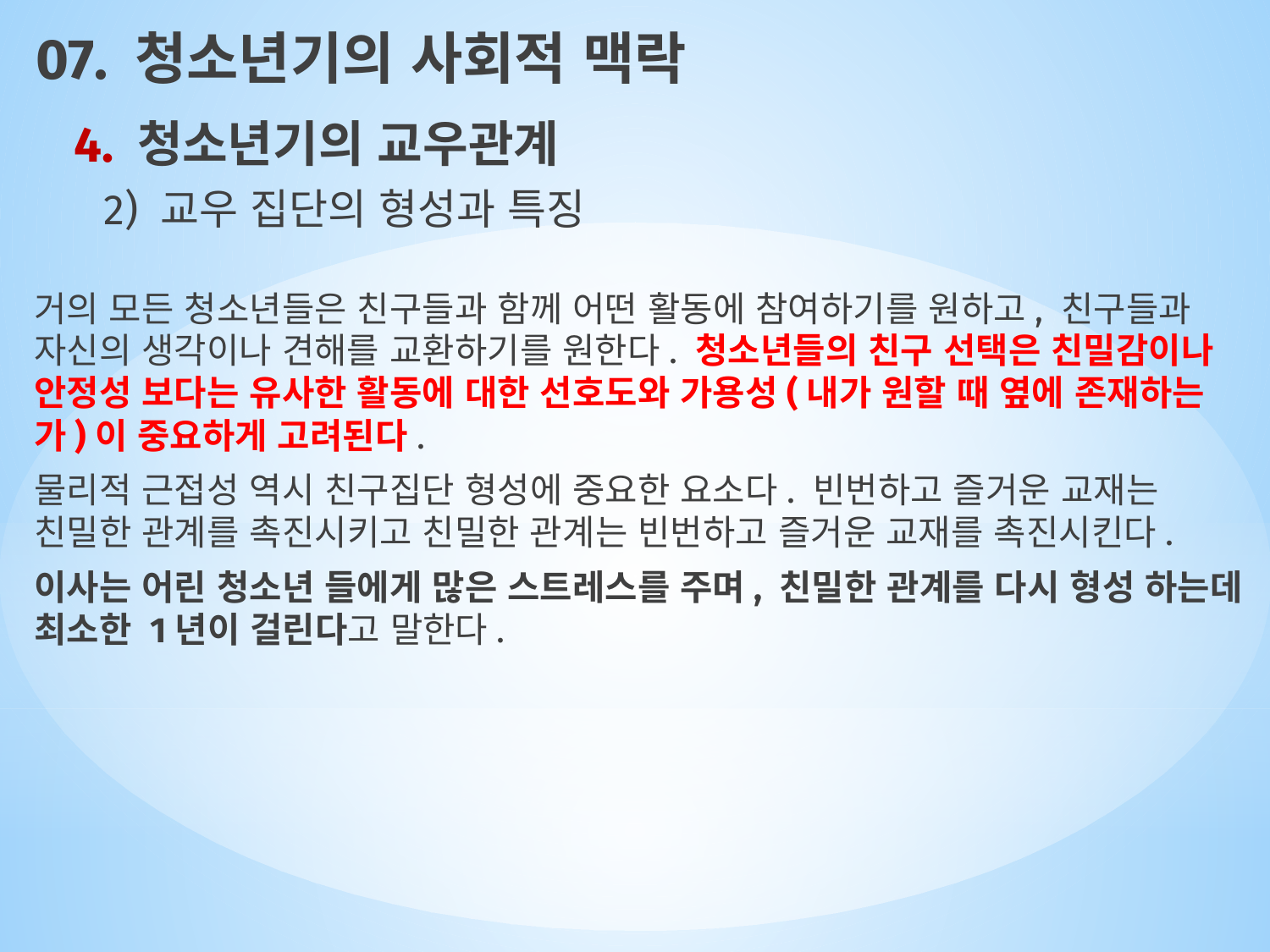

07. 청소년기의 사회적 맥락
4. 청소년기의 교우관계
2) 교우 집단의 형성과 특징
거의 모든 청소년들은 친구들과 함께 어떤 활동에 참여하기를 원하고, 친구들과 자신의 생각이나 견해를 교환하기를 원한다. 청소년들의 친구 선택은 친밀감이나 안정성 보다는 유사한 활동에 대한 선호도와 가용성(내가 원할 때 옆에 존재하는가)이 중요하게 고려된다.
물리적 근접성 역시 친구집단 형성에 중요한 요소다. 빈번하고 즐거운 교재는 친밀한 관계를 촉진시키고 친밀한 관계는 빈번하고 즐거운 교재를 촉진시킨다.
이사는 어린 청소년 들에게 많은 스트레스를 주며, 친밀한 관계를 다시 형성 하는데 최소한 1년이 걸린다고 말한다.